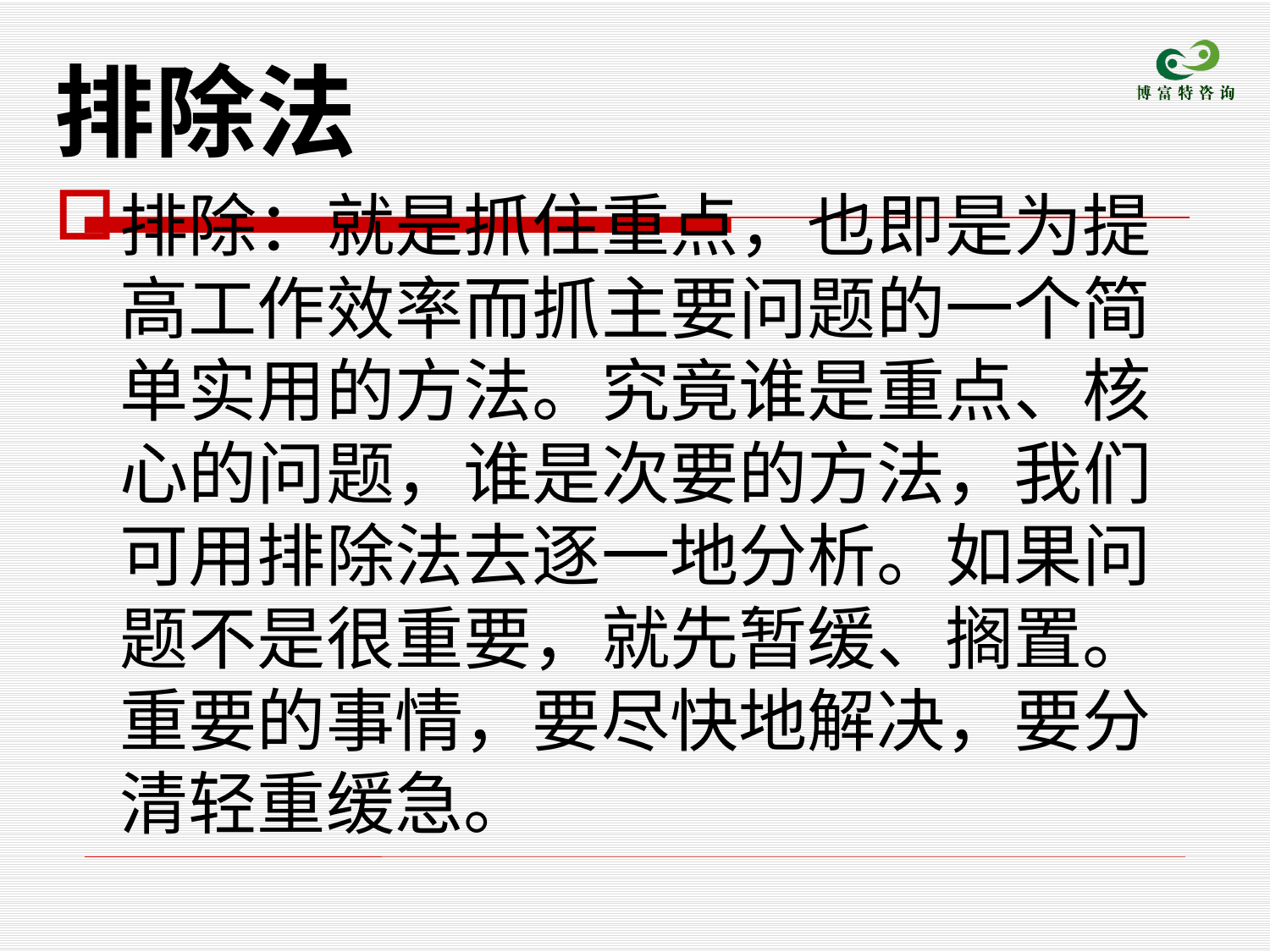

# 排除法
排除：就是抓住重点，也即是为提高工作效率而抓主要问题的一个简单实用的方法。究竟谁是重点、核心的问题，谁是次要的方法，我们可用排除法去逐一地分析。如果问题不是很重要，就先暂缓、搁置。重要的事情，要尽快地解决，要分清轻重缓急。
668